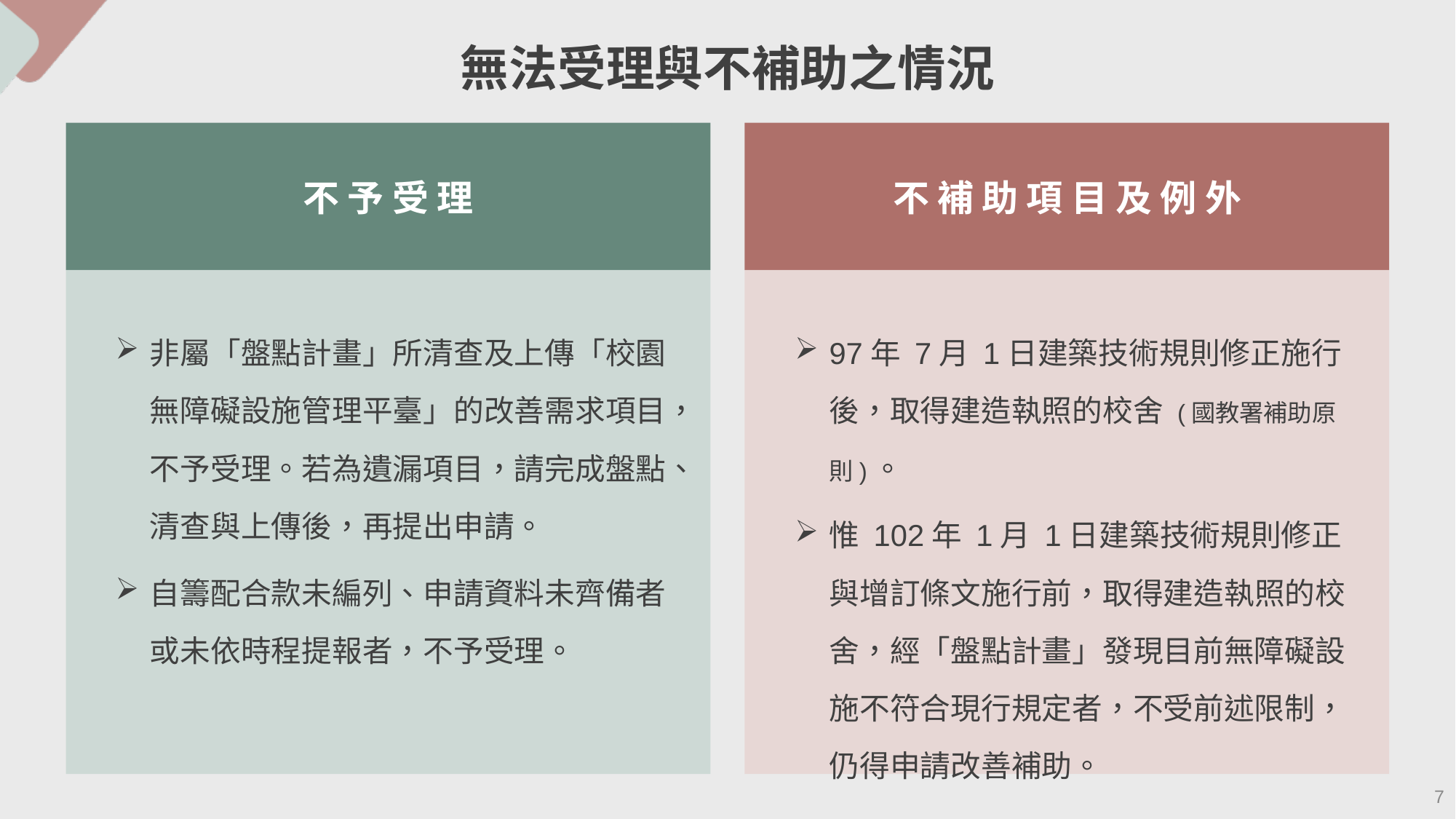

無法受理與不補助之情況
不 予 受 理
不 補 助 項 目 及 例 外
非屬「盤點計畫」所清查及上傳「校園無障礙設施管理平臺」的改善需求項目，不予受理。若為遺漏項目，請完成盤點、清查與上傳後，再提出申請。
自籌配合款未編列、申請資料未齊備者或未依時程提報者，不予受理。
97年 7月 1日建築技術規則修正施行後，取得建造執照的校舍 (國教署補助原則)。
惟 102年 1月 1日建築技術規則修正與增訂條文施行前，取得建造執照的校舍，經「盤點計畫」發現目前無障礙設施不符合現行規定者，不受前述限制，仍得申請改善補助。

7